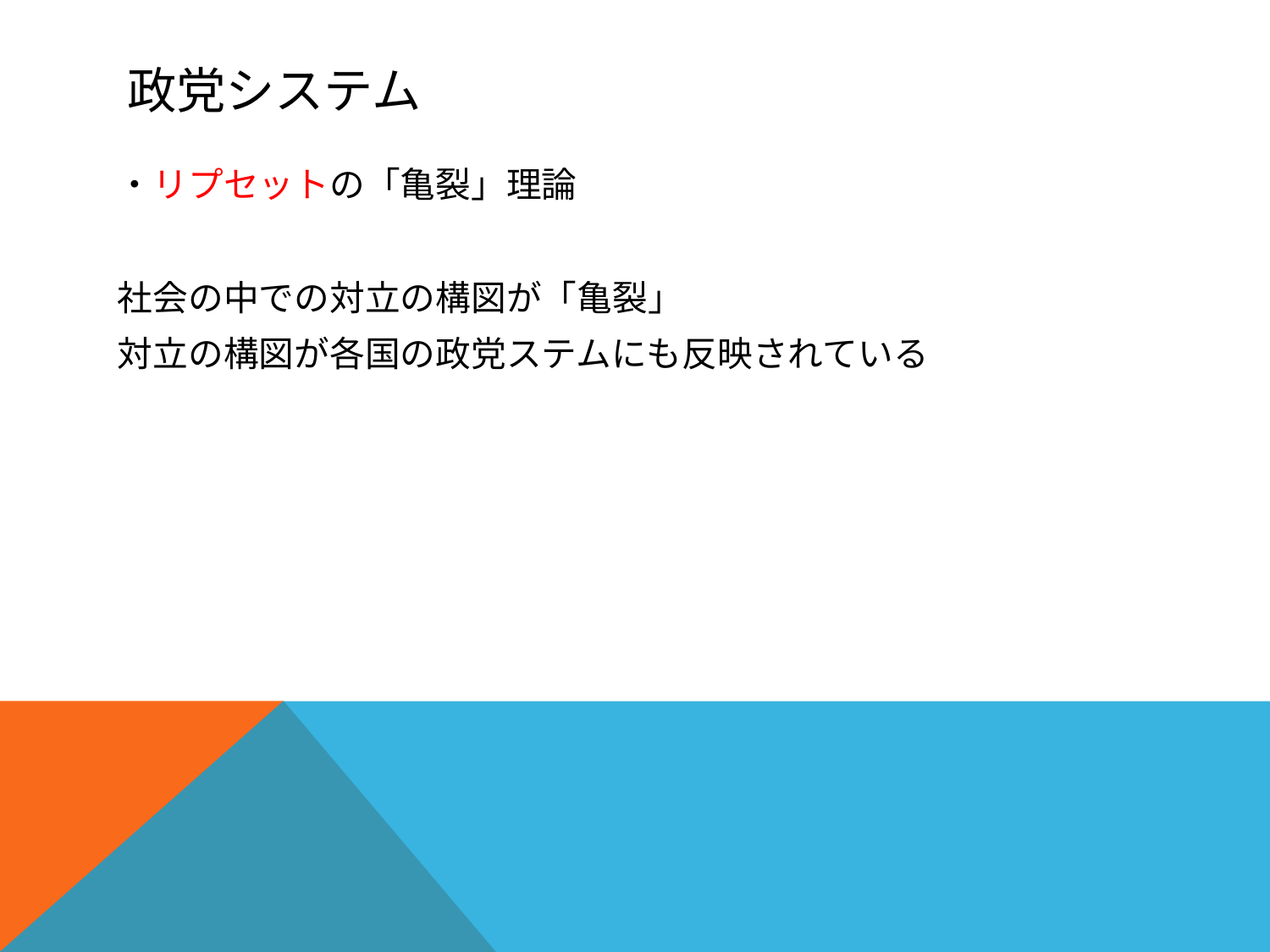

# 政党システム
・リプセットの「亀裂」理論

社会の中での対立の構図が「亀裂」
対立の構図が各国の政党ステムにも反映されている